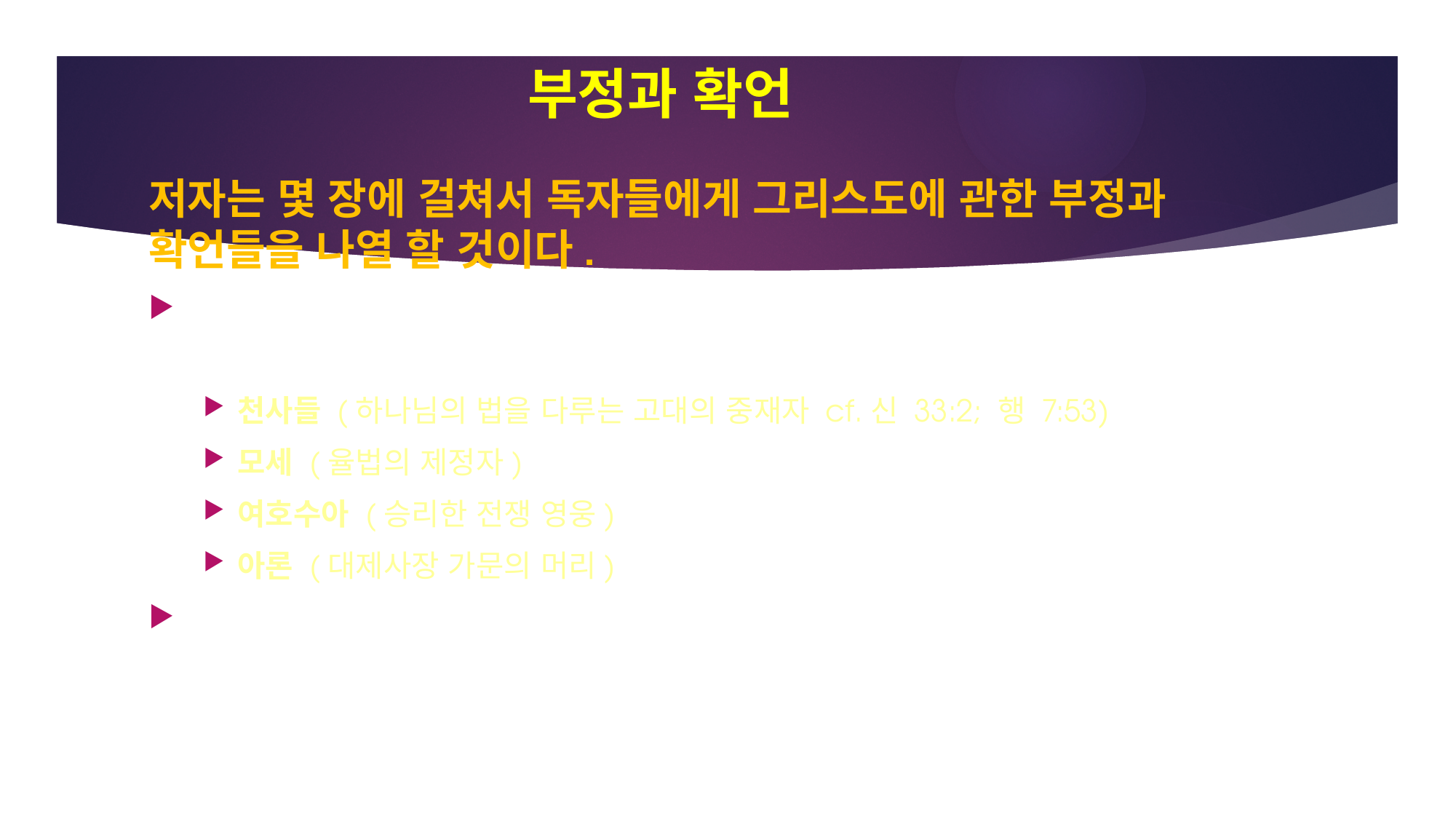

# 부정과 확언
저자는 몇 장에 걸쳐서 독자들에게 그리스도에 관한 부정과 확언들을 나열 할 것이다.
그가 제기하는 모든 카테고리마다 같은 관심사가 놓여있다. 예수는 다음과 같은 자격으로 비하될 수 없다:
천사들 (하나님의 법을 다루는 고대의 중재자 cf.신 33:2; 행 7:53)
모세 (율법의 제정자)
여호수아 (승리한 전쟁 영웅)
아론 (대제사장 가문의 머리)
오히려 아들은 모두보다 높으시고, 하나님의 최후의 계시를 무마하는 어떤 움직임은 열등하고 적절하지 못하다.